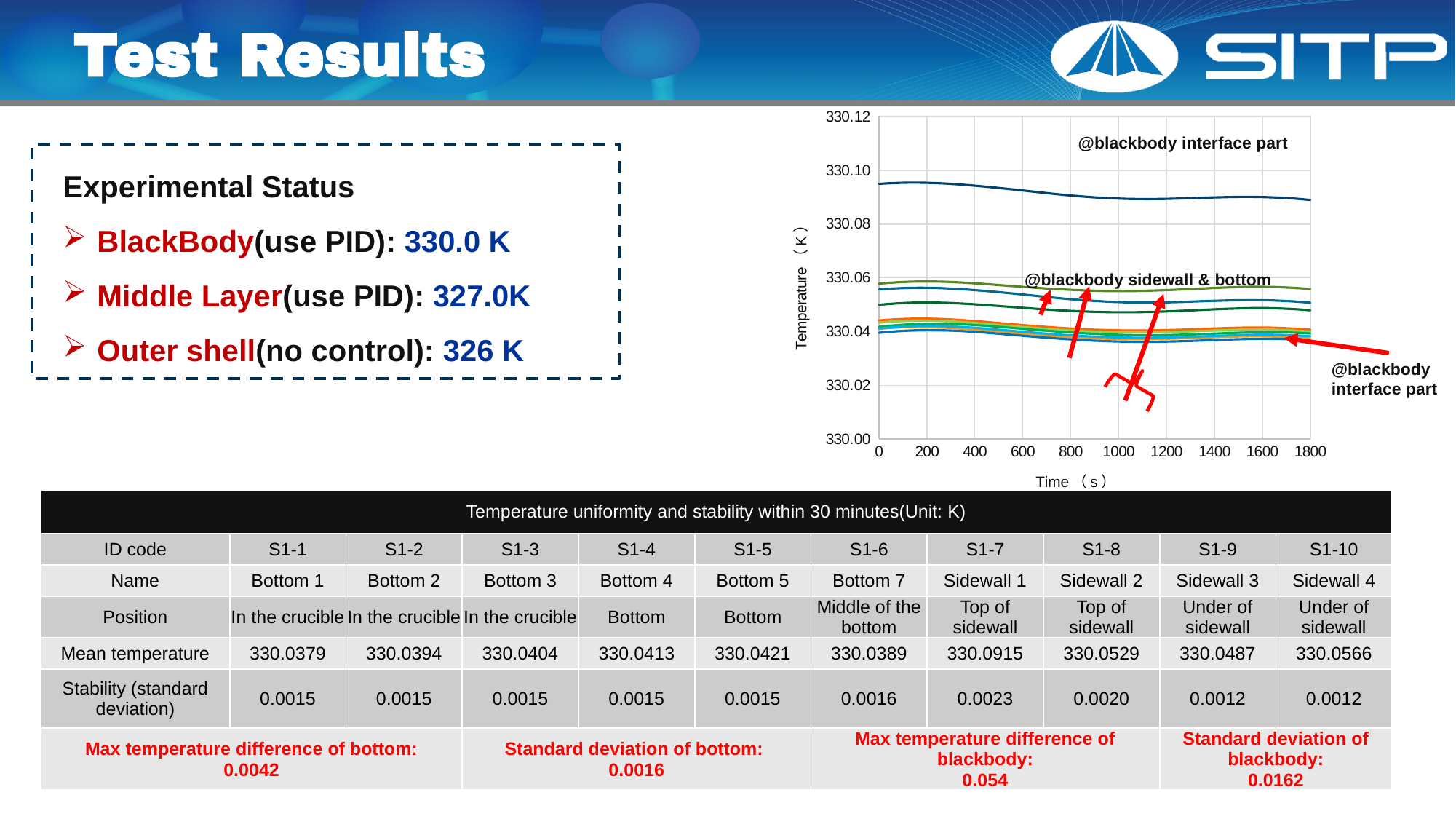

# Test Results

### Chart

| Category | S1-1(底部) | S1-2(底部) | S1-3(底部) | S1-4(底部) | S1-5(底部) | S1-6(底部) | S1-7(口部) | S1-8(口部) | S1-9(侧壁) | S1-10(侧壁) |
|---|---|---|---|---|---|---|---|---|---|---|
@blackbody interface part
Experimental Status
BlackBody(use PID): 330.0 K
Middle Layer(use PID): 327.0K
Outer shell(no control): 326 K

@blackbody sidewall & bottom
@blackbody interface part

| Temperature uniformity and stability within 30 minutes(Unit: K) |  |  |  |  |  |  |  |  |  |  |
| --- | --- | --- | --- | --- | --- | --- | --- | --- | --- | --- |
| ID code | S1-1 | S1-2 | S1-3 | S1-4 | S1-5 | S1-6 | S1-7 | S1-8 | S1-9 | S1-10 |
| Name | Bottom 1 | Bottom 2 | Bottom 3 | Bottom 4 | Bottom 5 | Bottom 7 | Sidewall 1 | Sidewall 2 | Sidewall 3 | Sidewall 4 |
| Position | In the crucible | In the crucible | In the crucible | Bottom | Bottom | Middle of the bottom | Top of sidewall | Top of sidewall | Under of sidewall | Under of sidewall |
| Mean temperature | 330.0379 | 330.0394 | 330.0404 | 330.0413 | 330.0421 | 330.0389 | 330.0915 | 330.0529 | 330.0487 | 330.0566 |
| Stability (standard deviation) | 0.0015 | 0.0015 | 0.0015 | 0.0015 | 0.0015 | 0.0016 | 0.0023 | 0.0020 | 0.0012 | 0.0012 |
| Max temperature difference of bottom: 0.0042 |  |  | Standard deviation of bottom: 0.0016 |  |  | Max temperature difference of blackbody: 0.054 |  |  | Standard deviation of blackbody: 0.0162 |  |